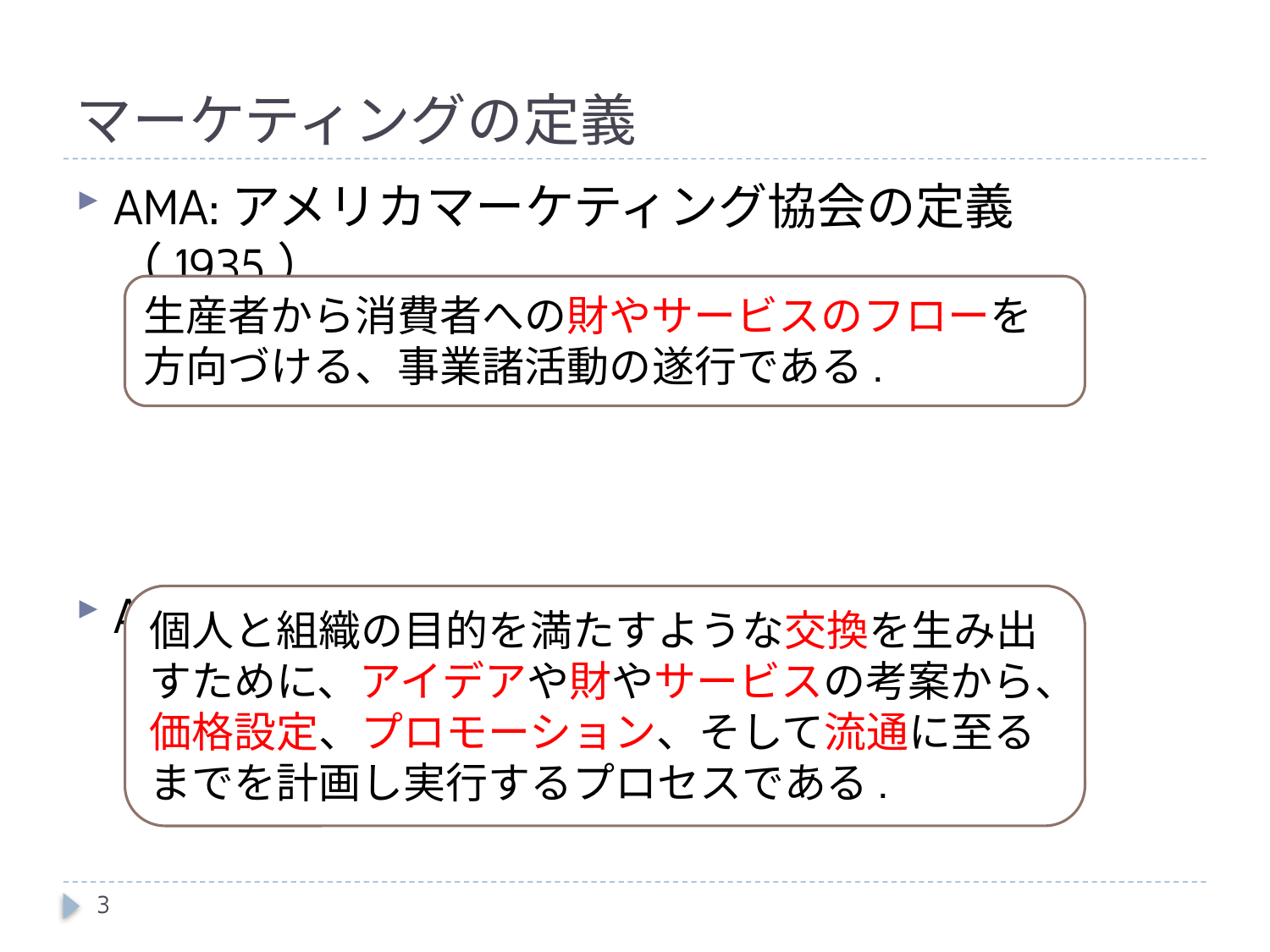

# マーケティングの定義
AMA:アメリカマーケティング協会の定義（1935）

AMA:アメリカマーケティング協会の定義（1985）

生産者から消費者への財やサービスのフローを方向づける、事業諸活動の遂行である.
個人と組織の目的を満たすような交換を生み出すために、アイデアや財やサービスの考案から、価格設定、プロモーション、そして流通に至るまでを計画し実行するプロセスである.
3